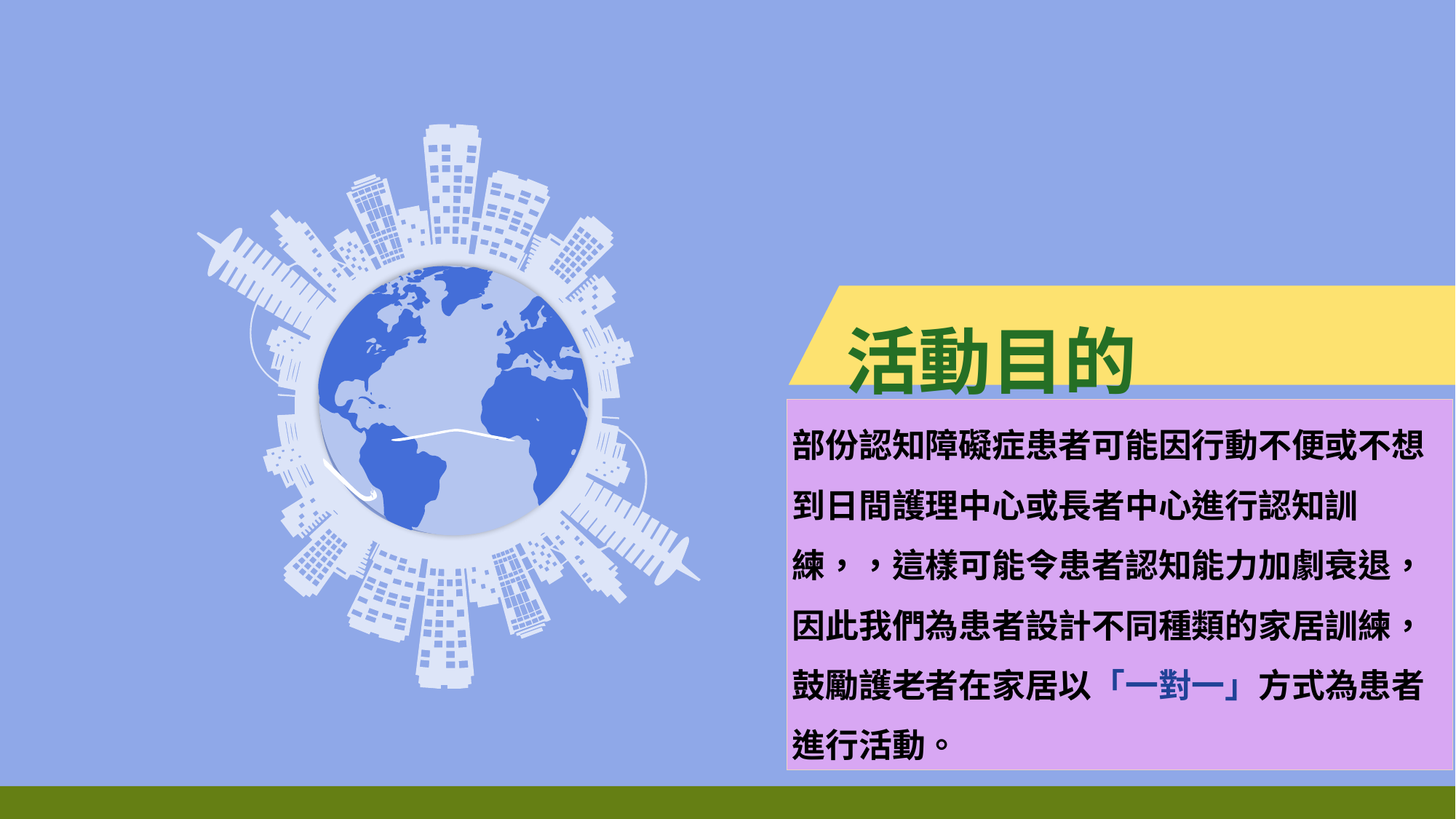

活動目的
部份認知障礙症患者可能因行動不便或不想到日間護理中心或長者中心進行認知訓練，，這樣可能令患者認知能力加劇衰退，因此我們為患者設計不同種類的家居訓練，鼓勵護老者在家居以「一對一」方式為患者進行活動。